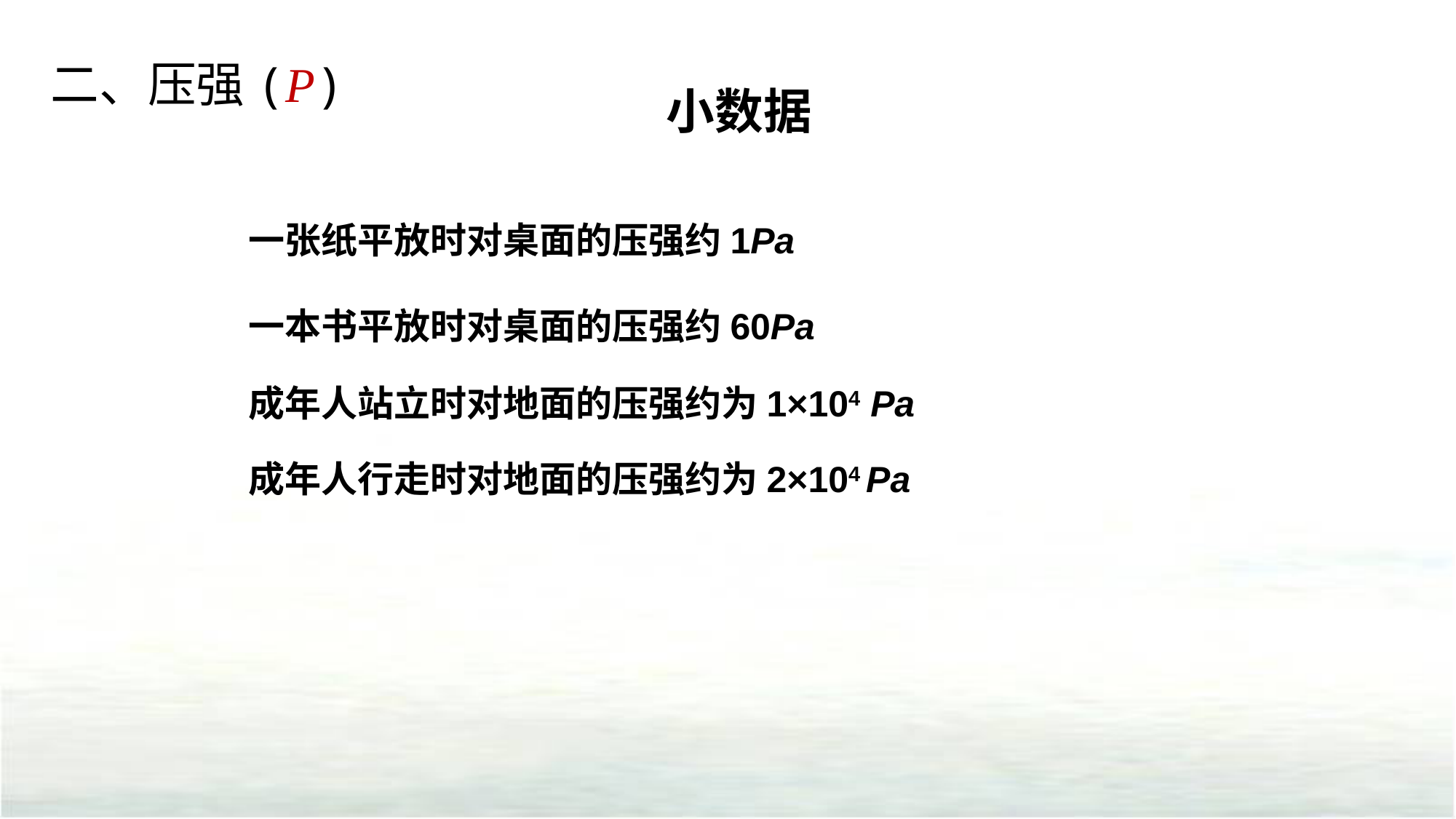

二、压强(P)
小数据
一张纸平放时对桌面的压强约1Pa
一本书平放时对桌面的压强约60Pa
成年人站立时对地面的压强约为1×104 Pa
成年人行走时对地面的压强约为2×104 Pa